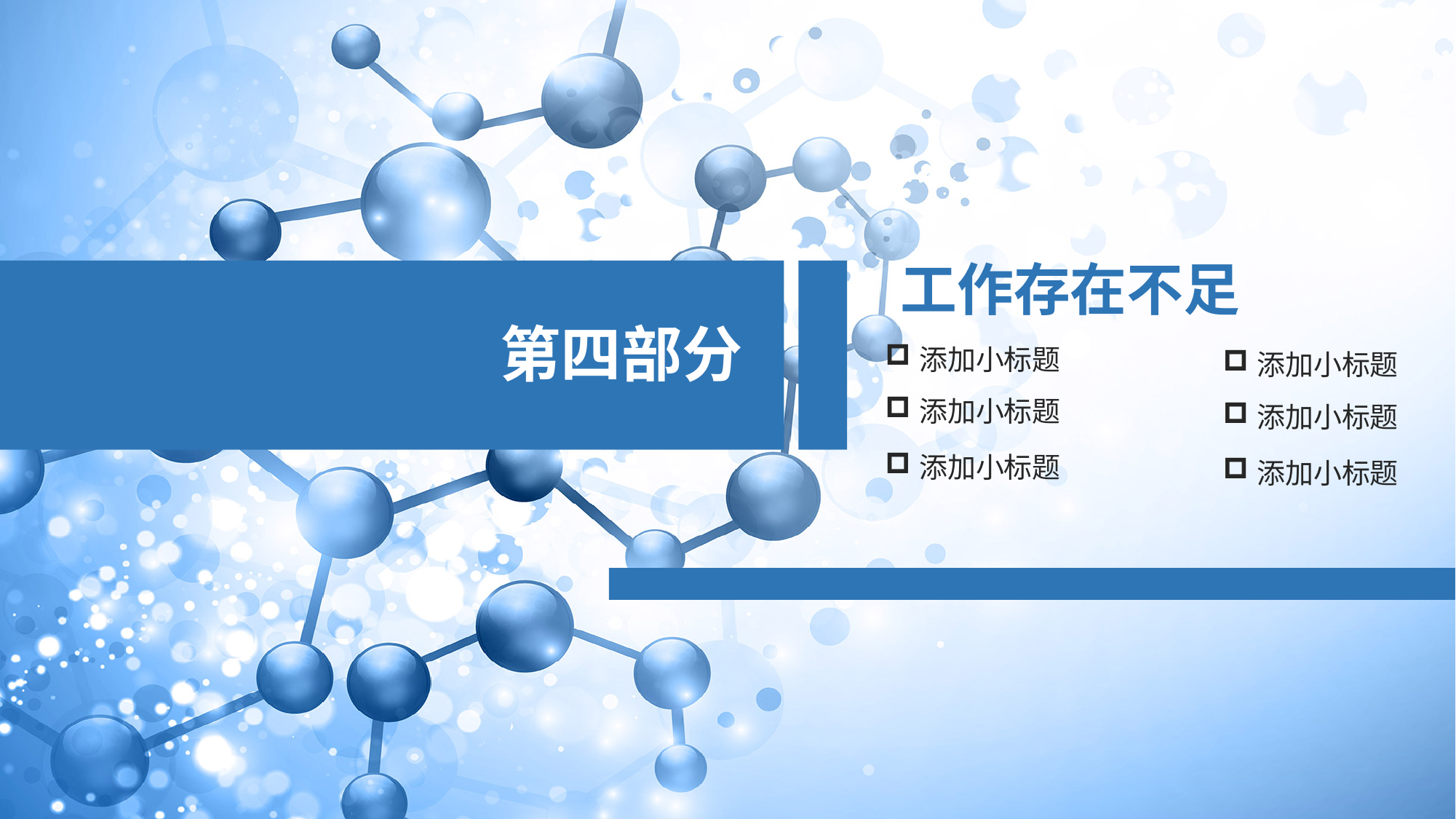

工作存在不足

第四部分
添加小标题
添加小标题
添加小标题
添加小标题
添加小标题
添加小标题